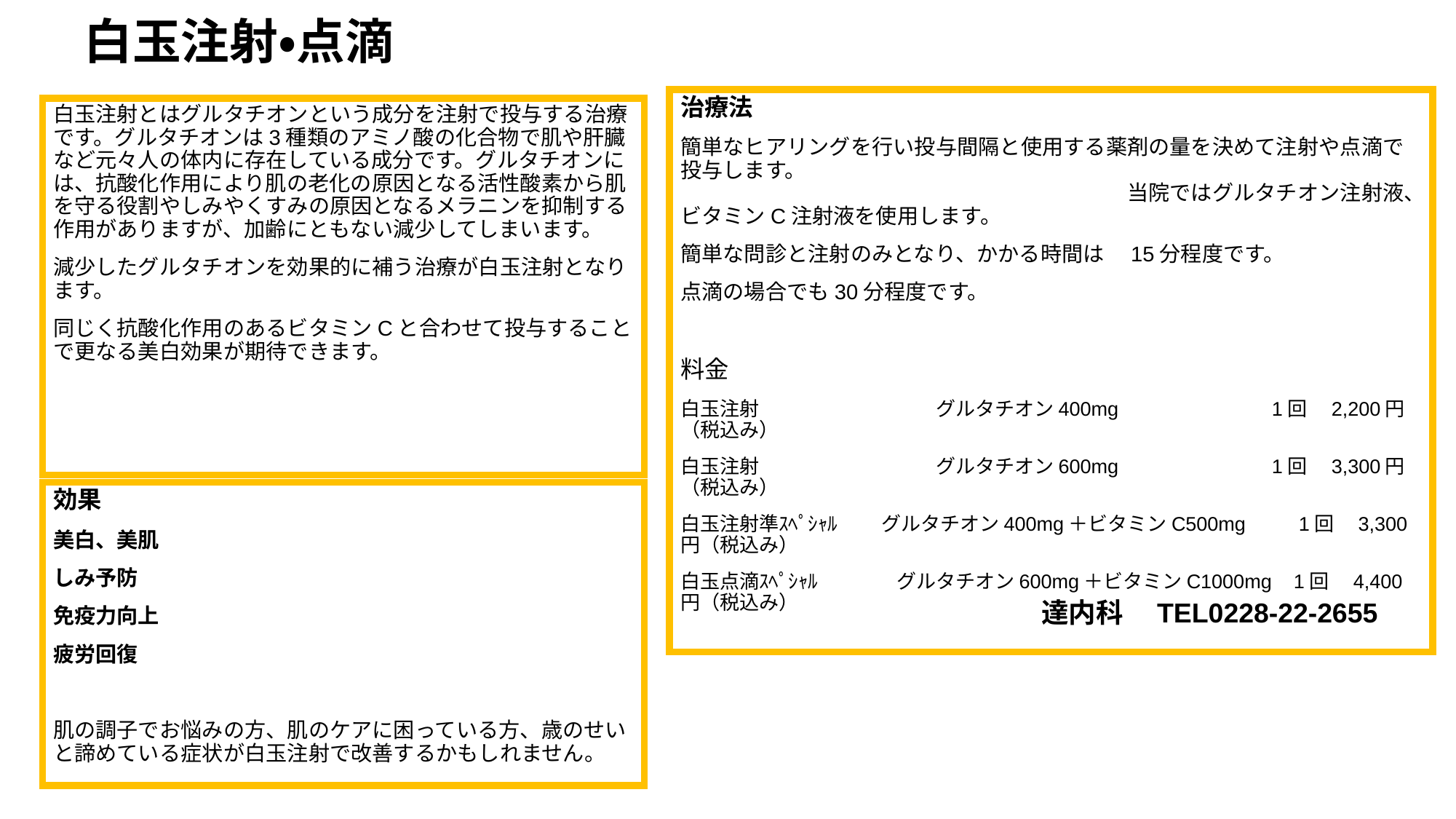

# 白玉注射・点滴
治療法
簡単なヒアリングを行い投与間隔と使用する薬剤の量を決めて注射や点滴で投与します。　　　　　　　　　　　　　　　　　　　　　　　　　　　　　　　　　　　　　　　　　　　　　　　　　当院ではグルタチオン注射液、ビタミンC注射液を使用します。
簡単な問診と注射のみとなり、かかる時間は　15分程度です。
点滴の場合でも30分程度です。

料金
白玉注射　　　　　　　　　グルタチオン400mg　                        　1回　2,200円（税込み）
白玉注射　　　　　　　　　グルタチオン600mg　　                        1回　3,300円（税込み）
白玉注射準ｽﾍﾟｼｬﾙ　　 グルタチオン400mg＋ビタミンC500mg　 　1回　3,300円（税込み）
白玉点滴ｽﾍﾟｼｬﾙ　　　　グルタチオン600mg＋ビタミンC1000mg    1回　4,400円（税込み）

白玉注射とはグルタチオンという成分を注射で投与する治療です。グルタチオンは3種類のアミノ酸の化合物で肌や肝臓など元々人の体内に存在している成分です。グルタチオンには、抗酸化作用により肌の老化の原因となる活性酸素から肌を守る役割やしみやくすみの原因となるメラニンを抑制する作用がありますが、加齢にともない減少してしまいます。
減少したグルタチオンを効果的に補う治療が白玉注射となります。
同じく抗酸化作用のあるビタミンCと合わせて投与することで更なる美白効果が期待できます。

効果
美白、美肌
しみ予防
免疫力向上
疲労回復

肌の調子でお悩みの方、肌のケアに困っている方、歳のせいと諦めている症状が白玉注射で改善するかもしれません。

達内科　TEL0228-22-2655